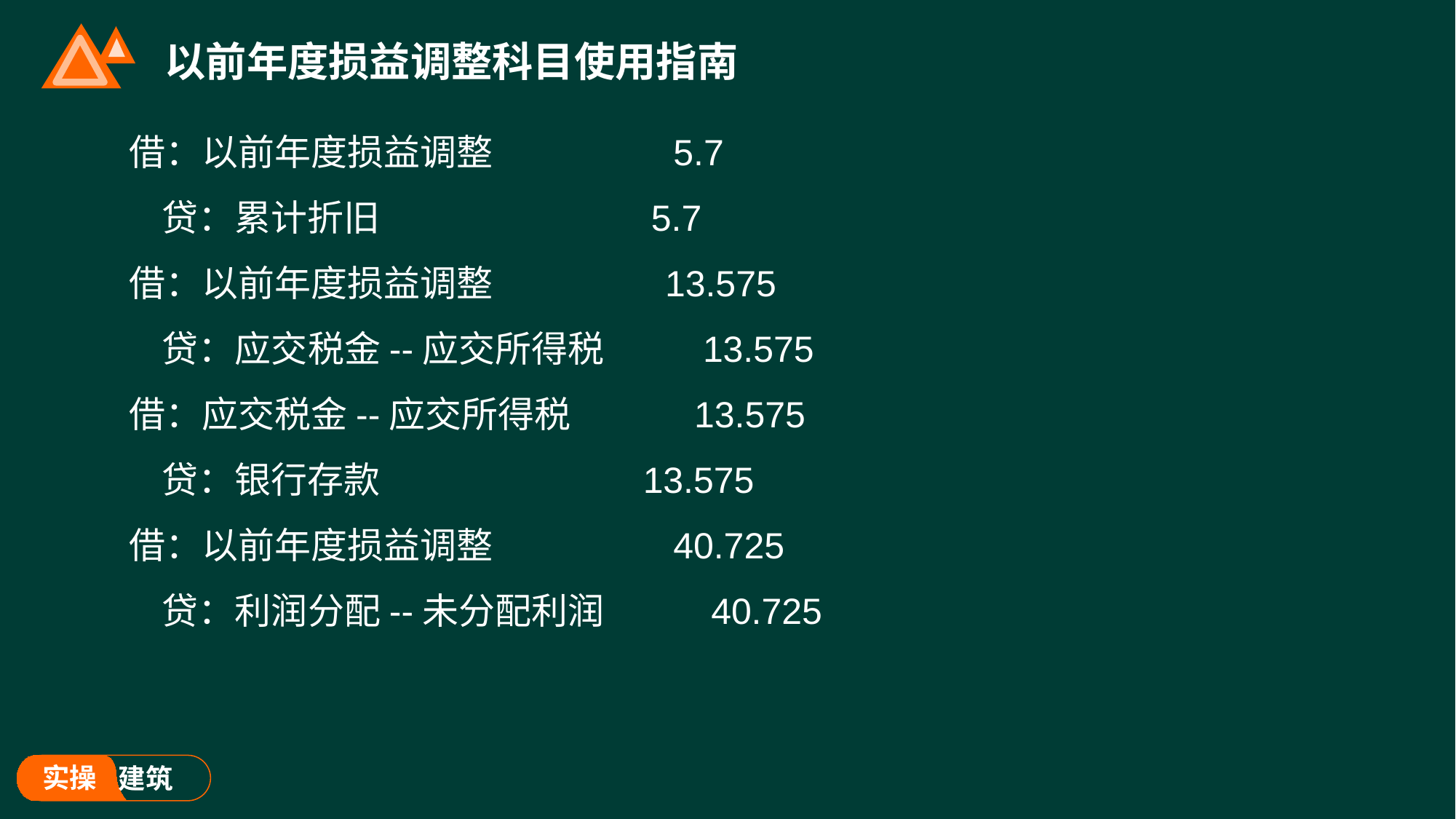

# 以前年度损益调整科目使用指南
借：以前年度损益调整                     5.7
   贷：累计折旧                                5.7
借：以前年度损益调整                    13.575
   贷：应交税金--应交所得税           13.575
借：应交税金--应交所得税              13.575
   贷：银行存款                               13.575
借：以前年度损益调整                     40.725
   贷：利润分配--未分配利润            40.725